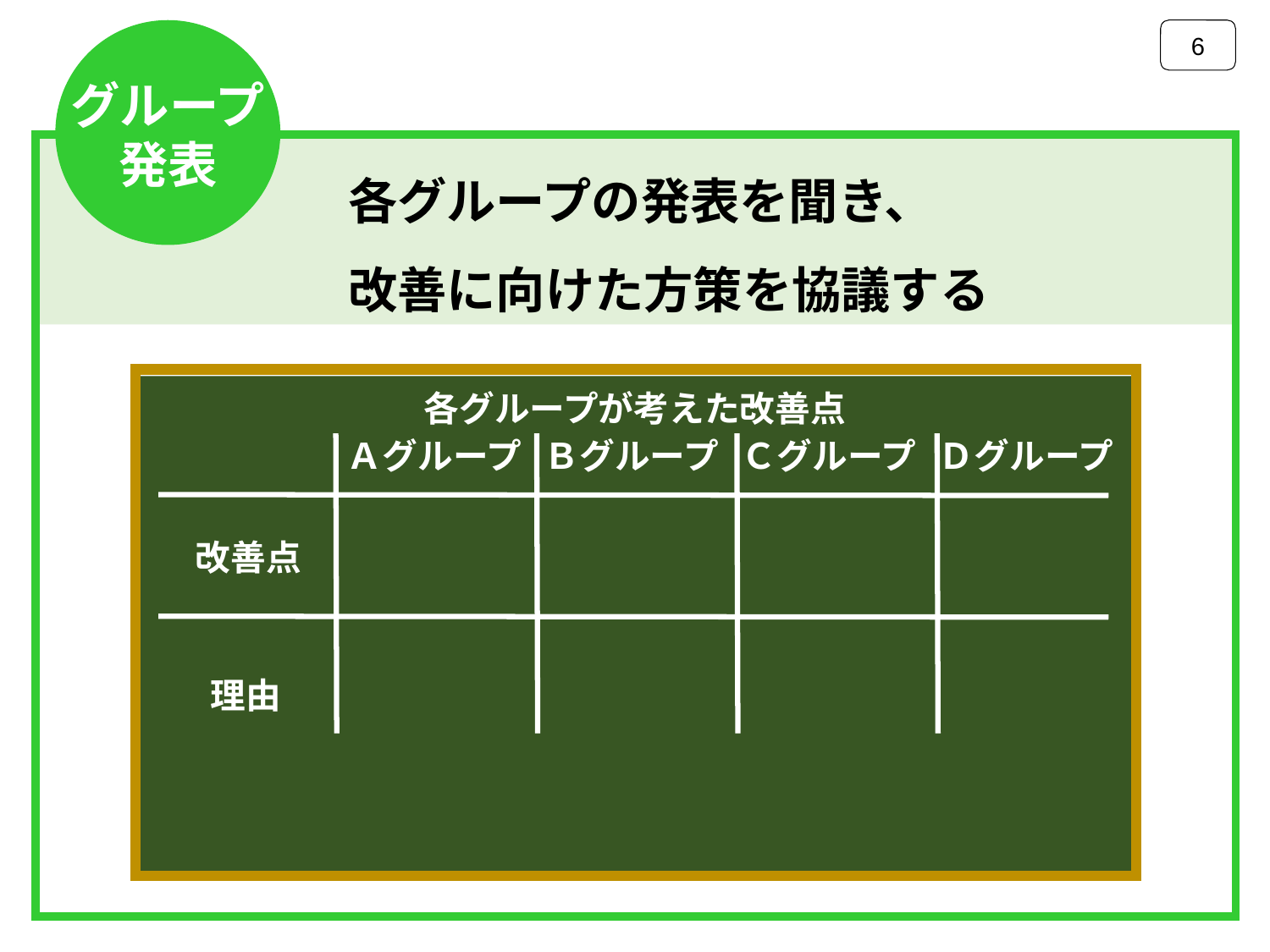

6
グループ
発表

各グループの発表を聞き、
改善に向けた方策を協議する

各グループが考えた改善点
Ａグループ
Ｂグループ
Ｃグループ
Ｄグループ
改善点
理由